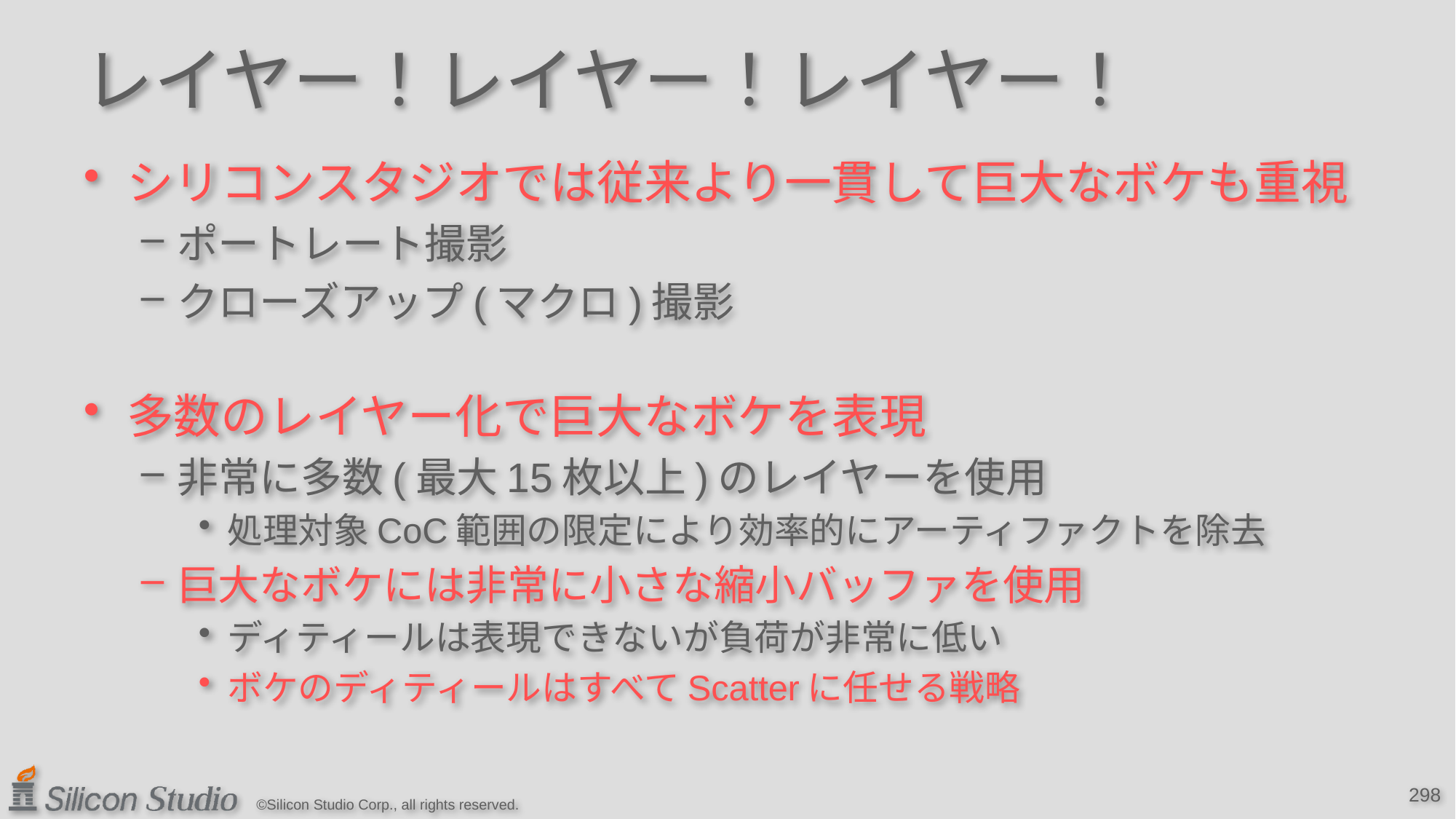

# レイヤー！レイヤー！レイヤー！
シリコンスタジオでは従来より一貫して巨大なボケも重視
ポートレート撮影
クローズアップ(マクロ)撮影

多数のレイヤー化で巨大なボケを表現
非常に多数(最大15枚以上)のレイヤーを使用
処理対象CoC範囲の限定により効率的にアーティファクトを除去
巨大なボケには非常に小さな縮小バッファを使用
ディティールは表現できないが負荷が非常に低い
ボケのディティールはすべてScatterに任せる戦略